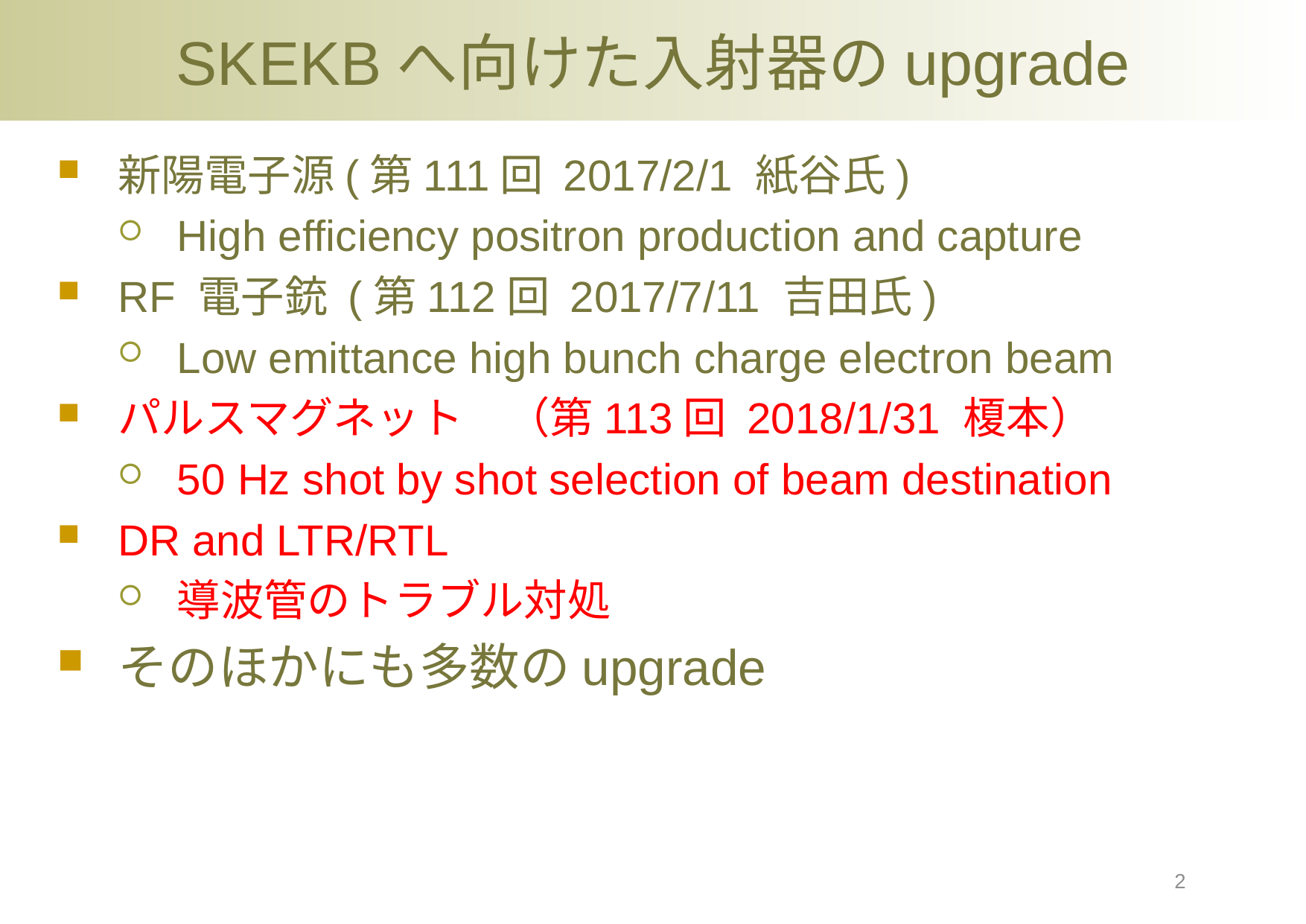

# SKEKBへ向けた入射器のupgrade
新陽電子源(第111回 2017/2/1 紙谷氏)
High efficiency positron production and capture
RF 電子銃 (第112回 2017/7/11 吉田氏)
Low emittance high bunch charge electron beam
パルスマグネット　（第113回 2018/1/31 榎本）
50 Hz shot by shot selection of beam destination
DR and LTR/RTL
導波管のトラブル対処
そのほかにも多数のupgrade

2